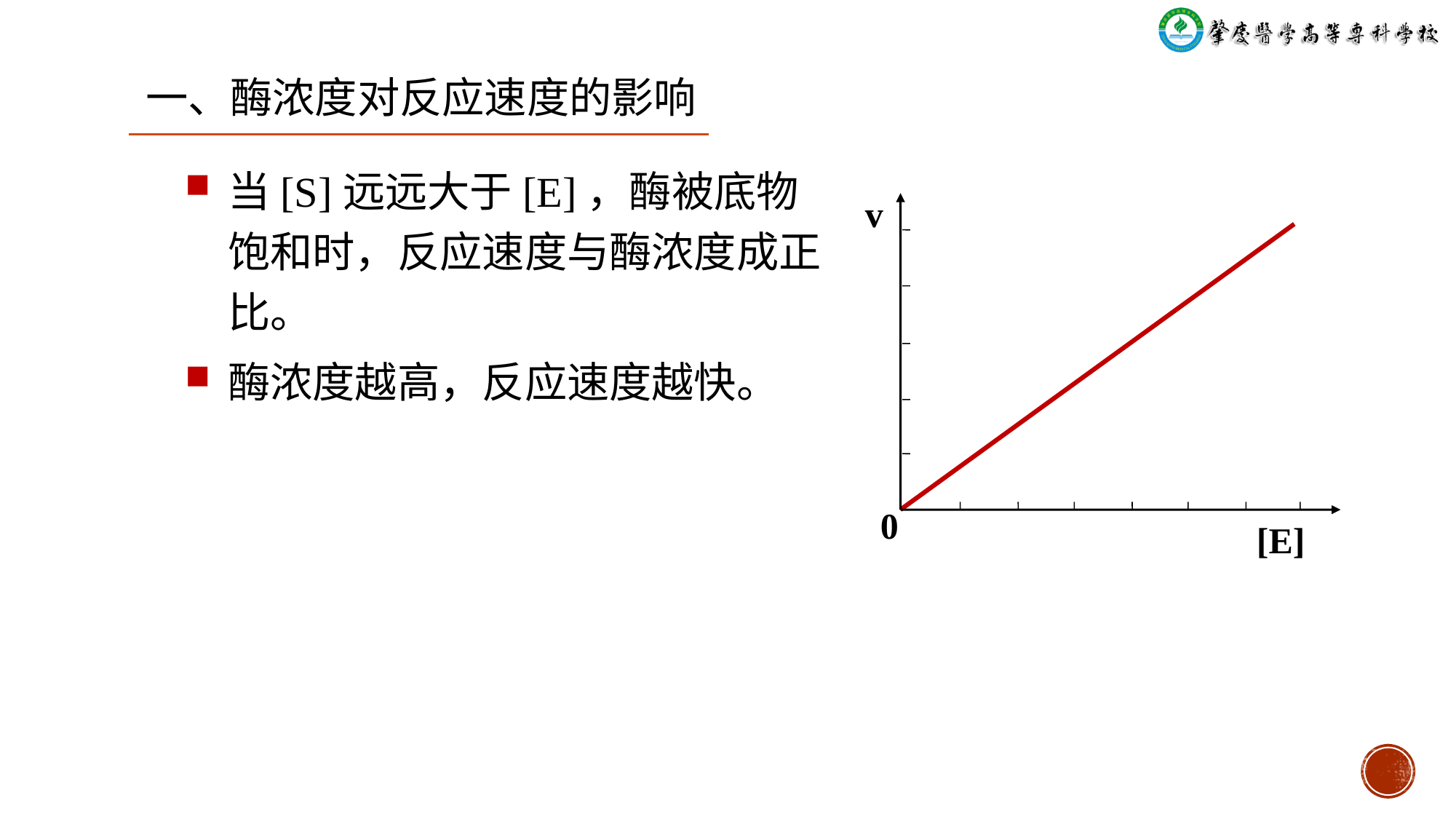

一、酶浓度对反应速度的影响
当[S]远远大于[E]，酶被底物饱和时，反应速度与酶浓度成正比。
酶浓度越高，反应速度越快。
v

0

[E]